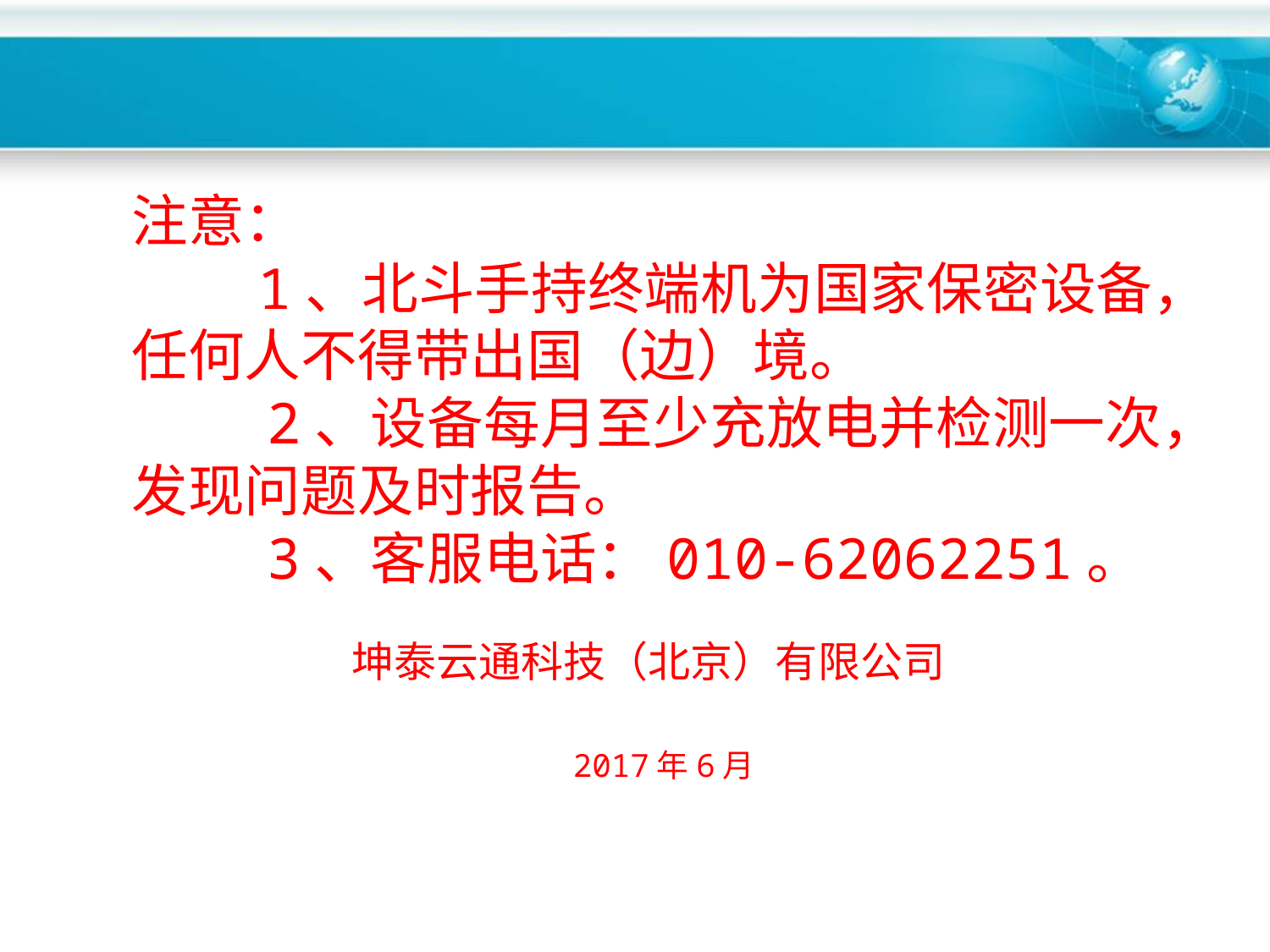

注意：
　　1、北斗手持终端机为国家保密设备，任何人不得带出国（边）境。
    2、设备每月至少充放电并检测一次，发现问题及时报告。
    3、客服电话：010-62062251。
坤泰云通科技（北京）有限公司
2017年6月